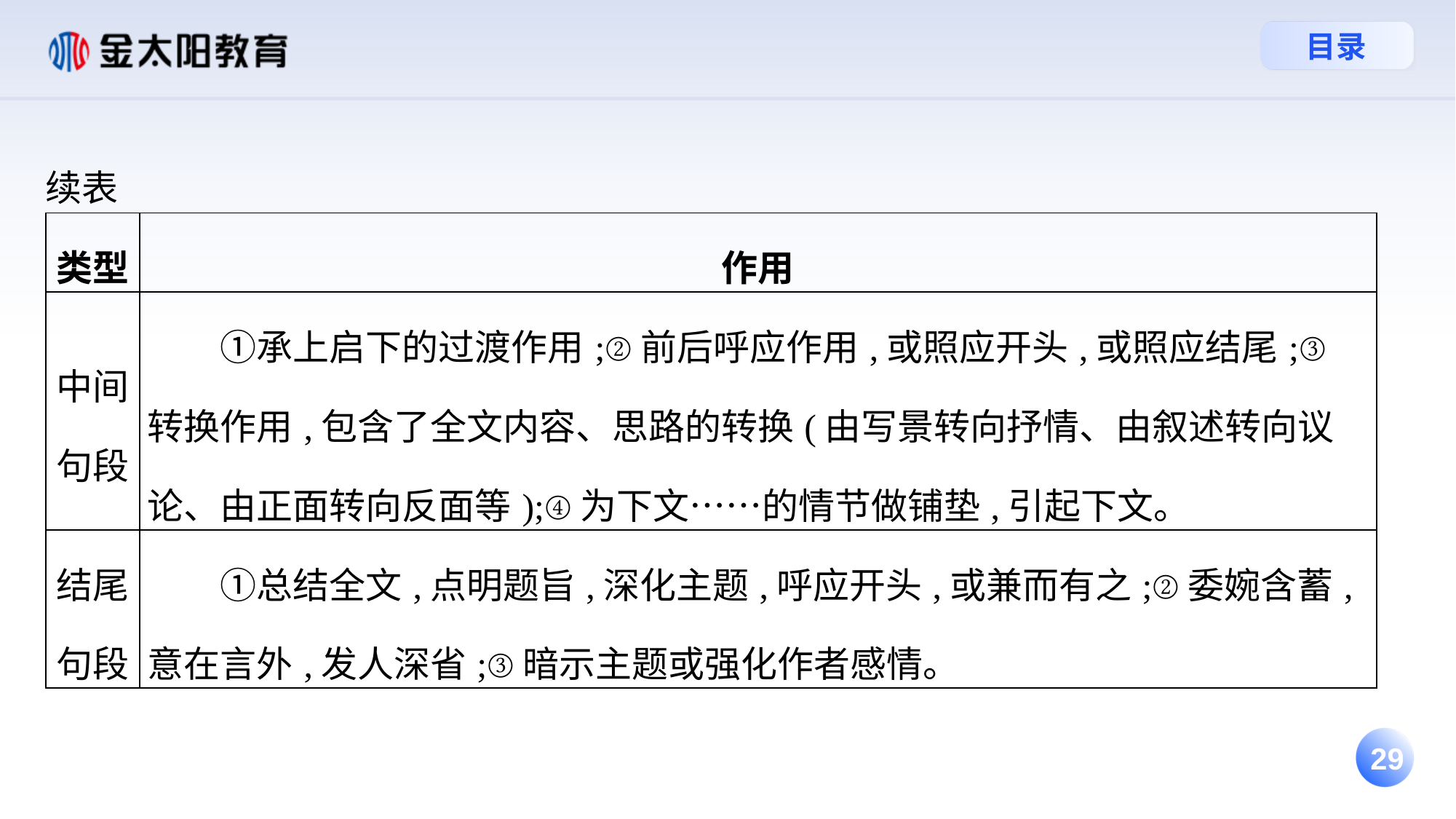

续表

| 类型 | 作用 |
| --- | --- |
| 中间句段 | ①承上启下的过渡作用;②前后呼应作用,或照应开头,或照应结尾;③转换作用,包含了全文内容、思路的转换(由写景转向抒情、由叙述转向议论、由正面转向反面等);④为下文……的情节做铺垫,引起下文。 |
| 结尾句段 | ①总结全文,点明题旨,深化主题,呼应开头,或兼而有之;②委婉含蓄,意在言外,发人深省;③暗示主题或强化作者感情。 |